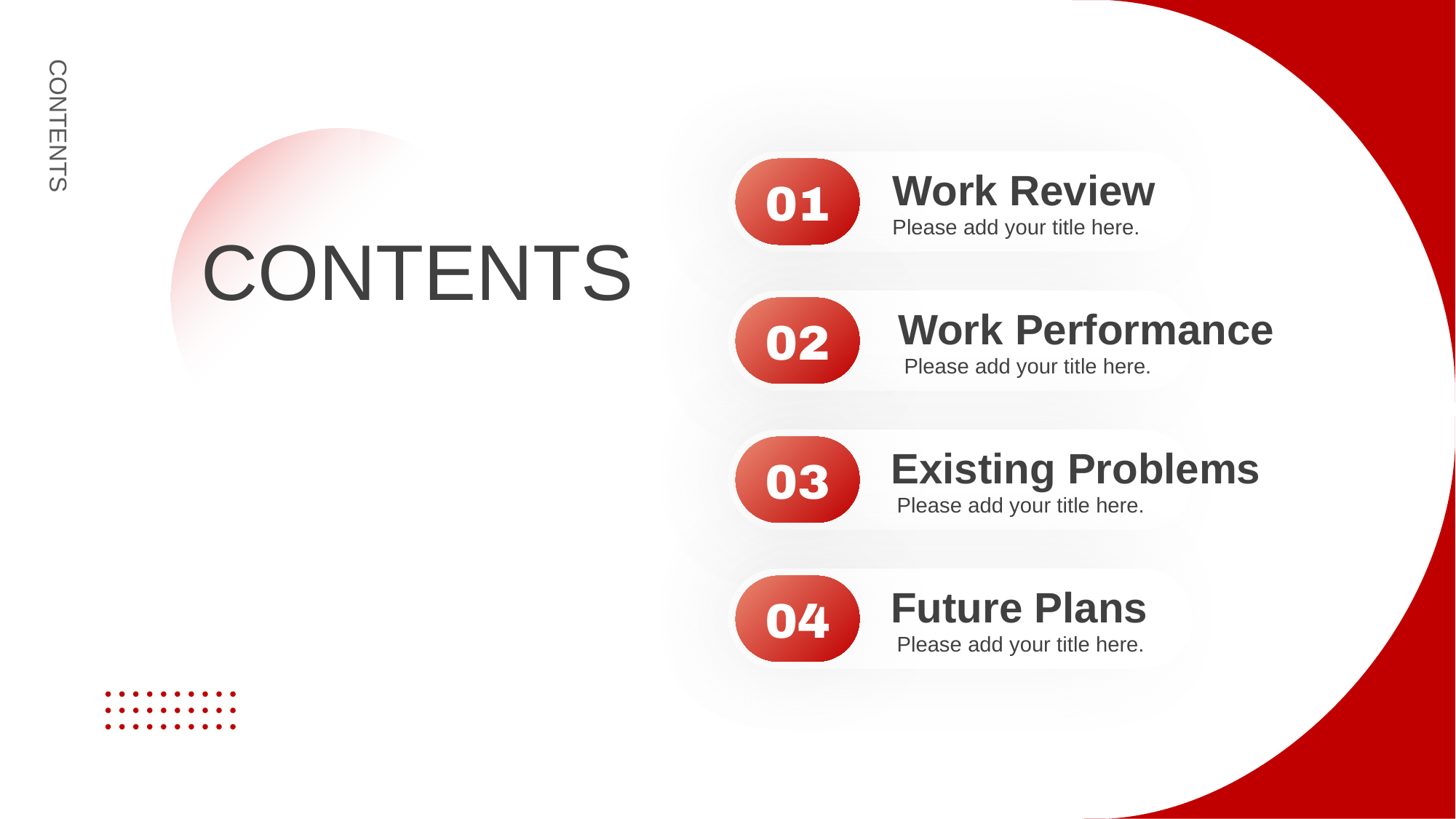

PPT下载 http://www.freeppt7.com/xiazai/

CONTENTS

CONTENTS

Work Review
Please add your title here.
01

Work Performance
 Please add your title here.
02

Existing Problems
 Please add your title here.
03

Future Plans
 Please add your title here.
04